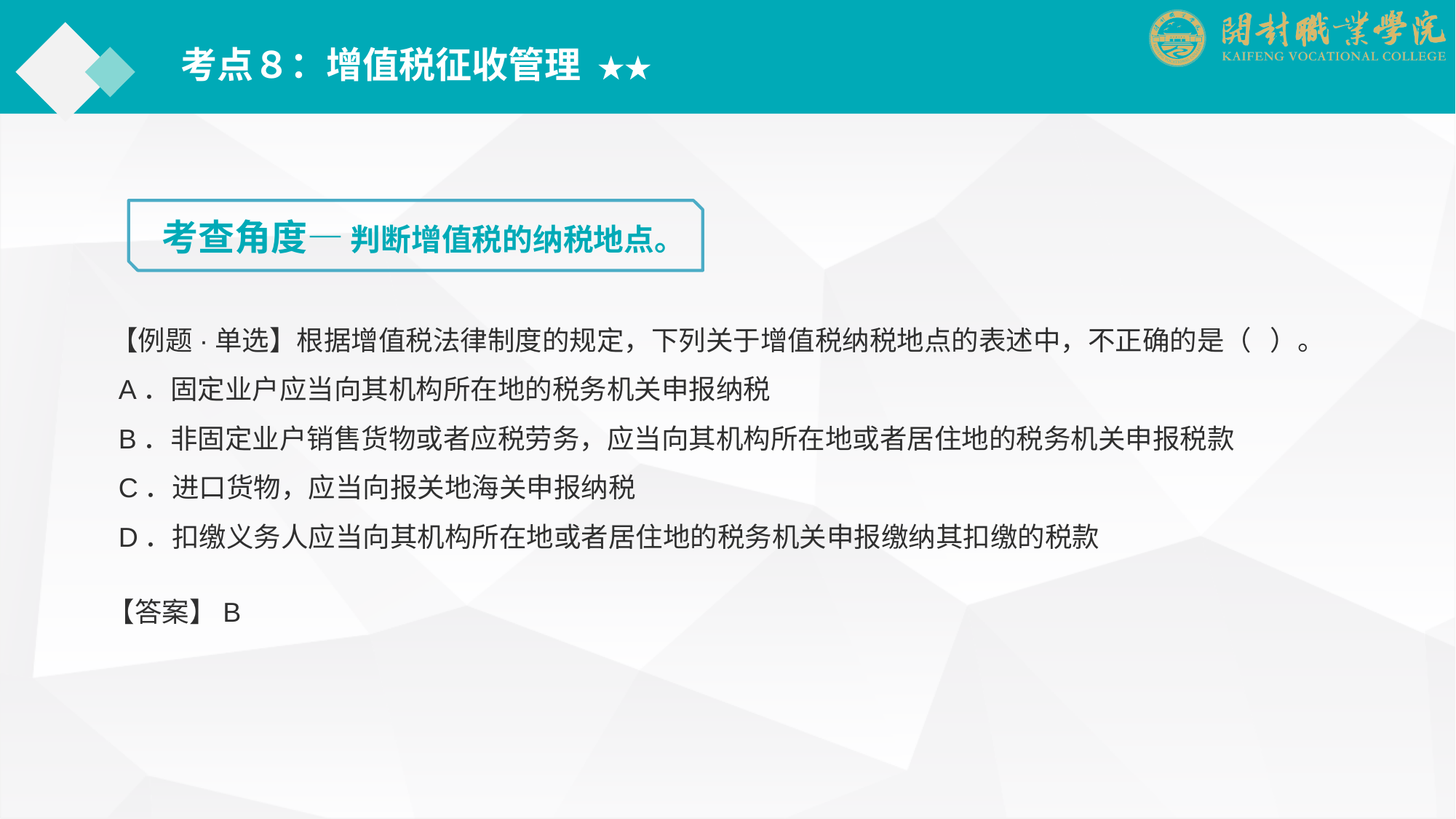

考点８：增值税征收管理  ★★

考查角度— 判断增值税的纳税地点。
【例题·单选】根据增值税法律制度的规定，下列关于增值税纳税地点的表述中，不正确的是（   ）。
 A．固定业户应当向其机构所在地的税务机关申报纳税
 B．非固定业户销售货物或者应税劳务，应当向其机构所在地或者居住地的税务机关申报税款
 C．进口货物，应当向报关地海关申报纳税
 D．扣缴义务人应当向其机构所在地或者居住地的税务机关申报缴纳其扣缴的税款
【答案】B